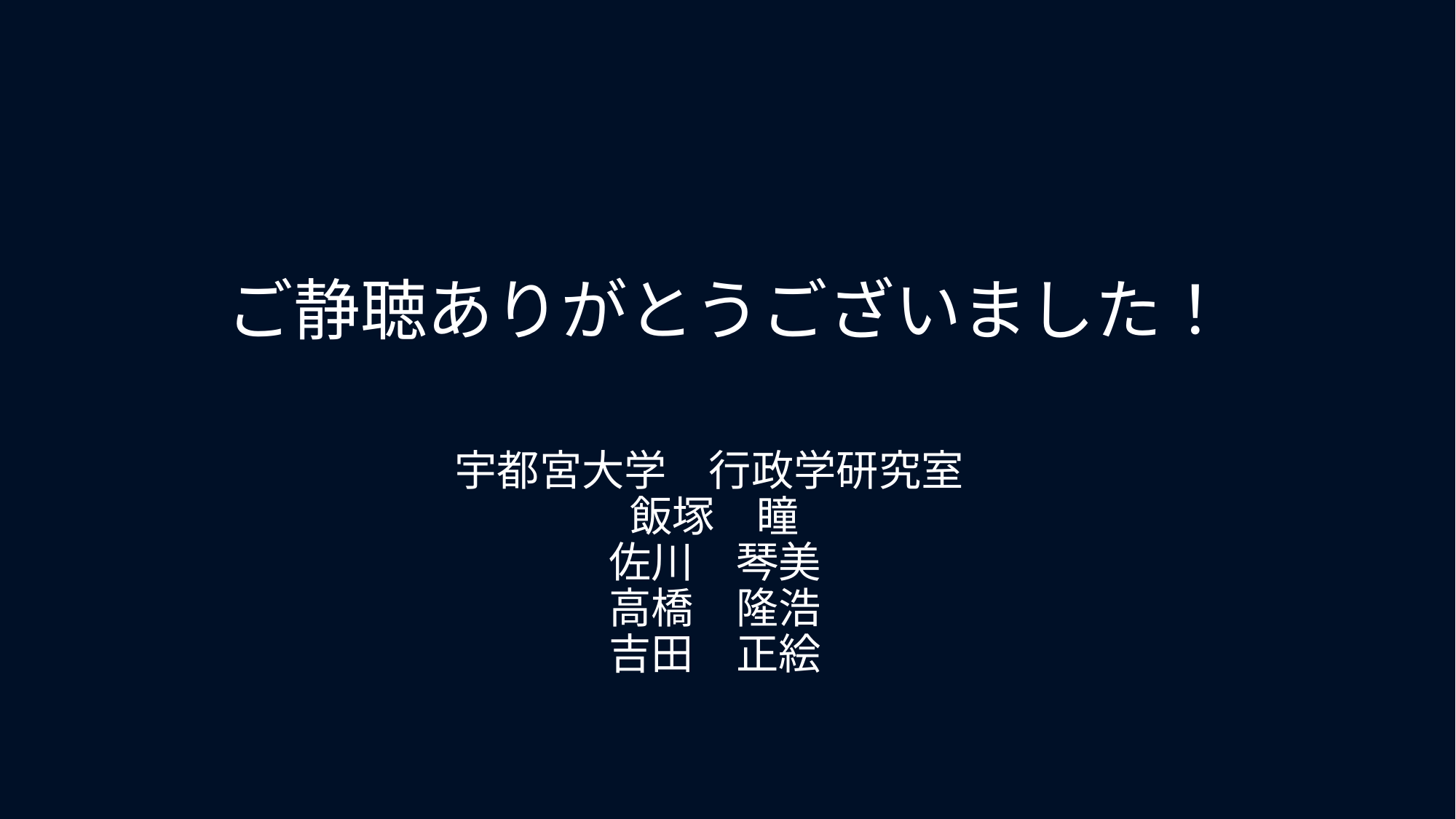

ご静聴ありがとうございました！
宇都宮大学　行政学研究室
飯塚　瞳
佐川　琴美
高橋　隆浩
吉田　正絵